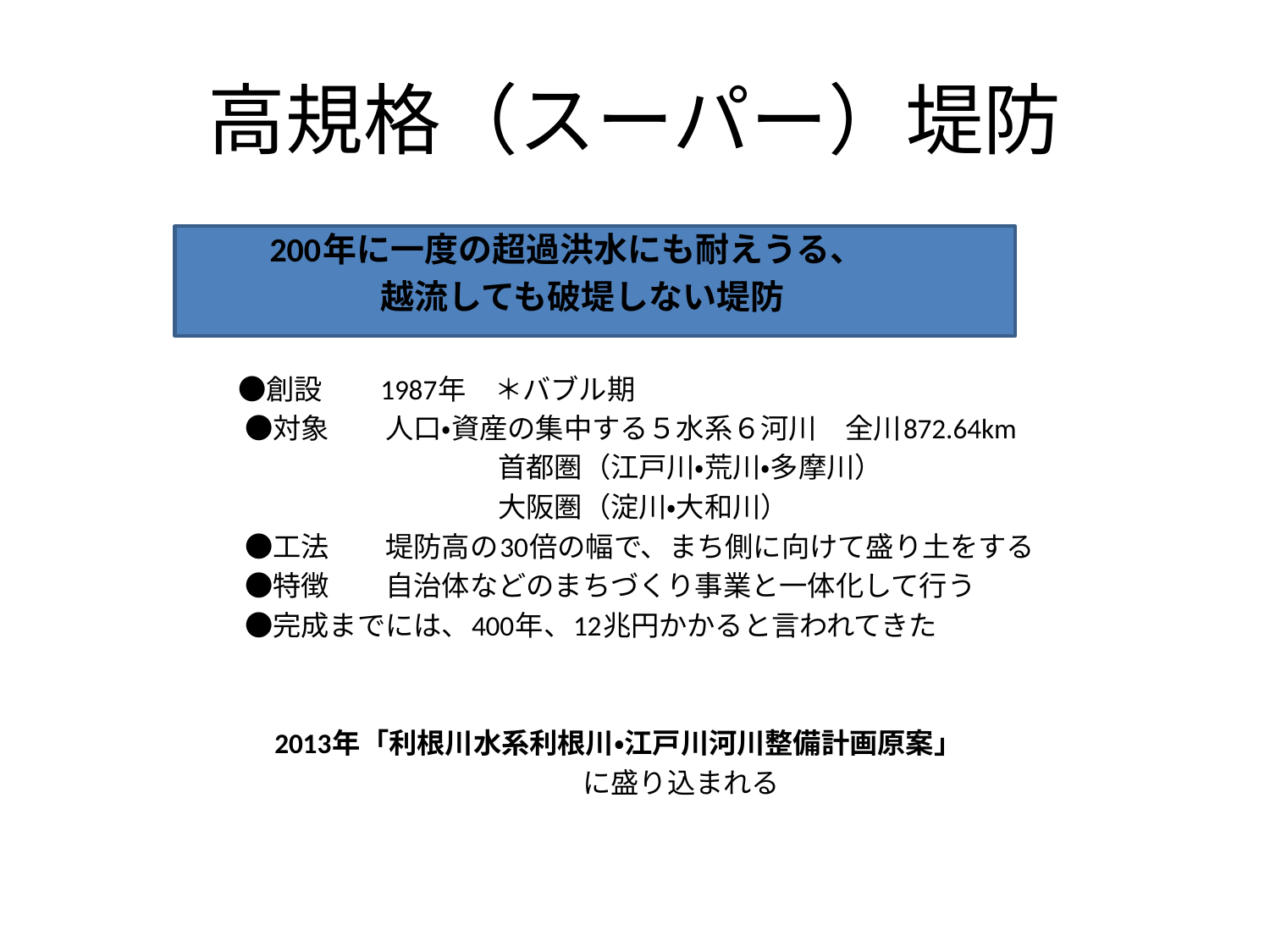

# 高規格（スーパー）堤防
　　　　　　　　　　                       　　200年に一度の超過洪水にも耐えうる、
　　　　　　　　　越流しても破堤しない堤防

　　　　　　　　　 ●創設　　1987年　＊バブル期
　　　　　　●対象　　人口・資産の集中する５水系６河川　全川872.64km
　　　　　　　　　　　　　　　首都圏（江戸川・荒川・多摩川）
　　　　　　　　　　　　　　　大阪圏（淀川・大和川）
　　　　　　●工法　　堤防高の30倍の幅で、まち側に向けて盛り土をする
　　　　　　●特徴　　自治体などのまちづくり事業と一体化して行う
　　　　　　●完成までには、400年、12兆円かかると言われてきた

　　　　　　　2013年「利根川水系利根川・江戸川河川整備計画原案」
　　　　　　　　　　　　　　　　　　に盛り込まれる